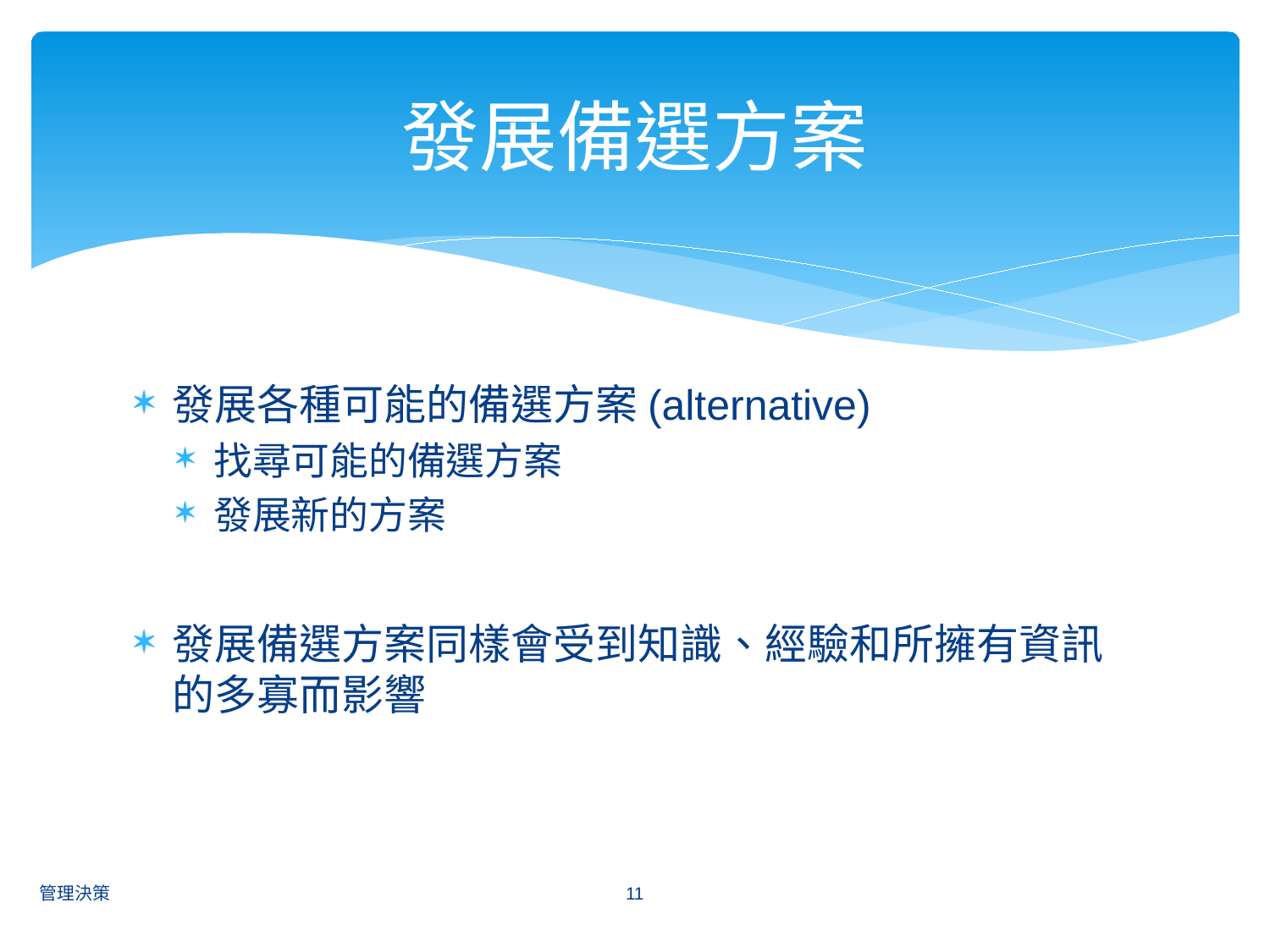

# 發展備選方案
發展各種可能的備選方案(alternative)
找尋可能的備選方案
發展新的方案

發展備選方案同樣會受到知識、經驗和所擁有資訊的多寡而影響
11
管理決策